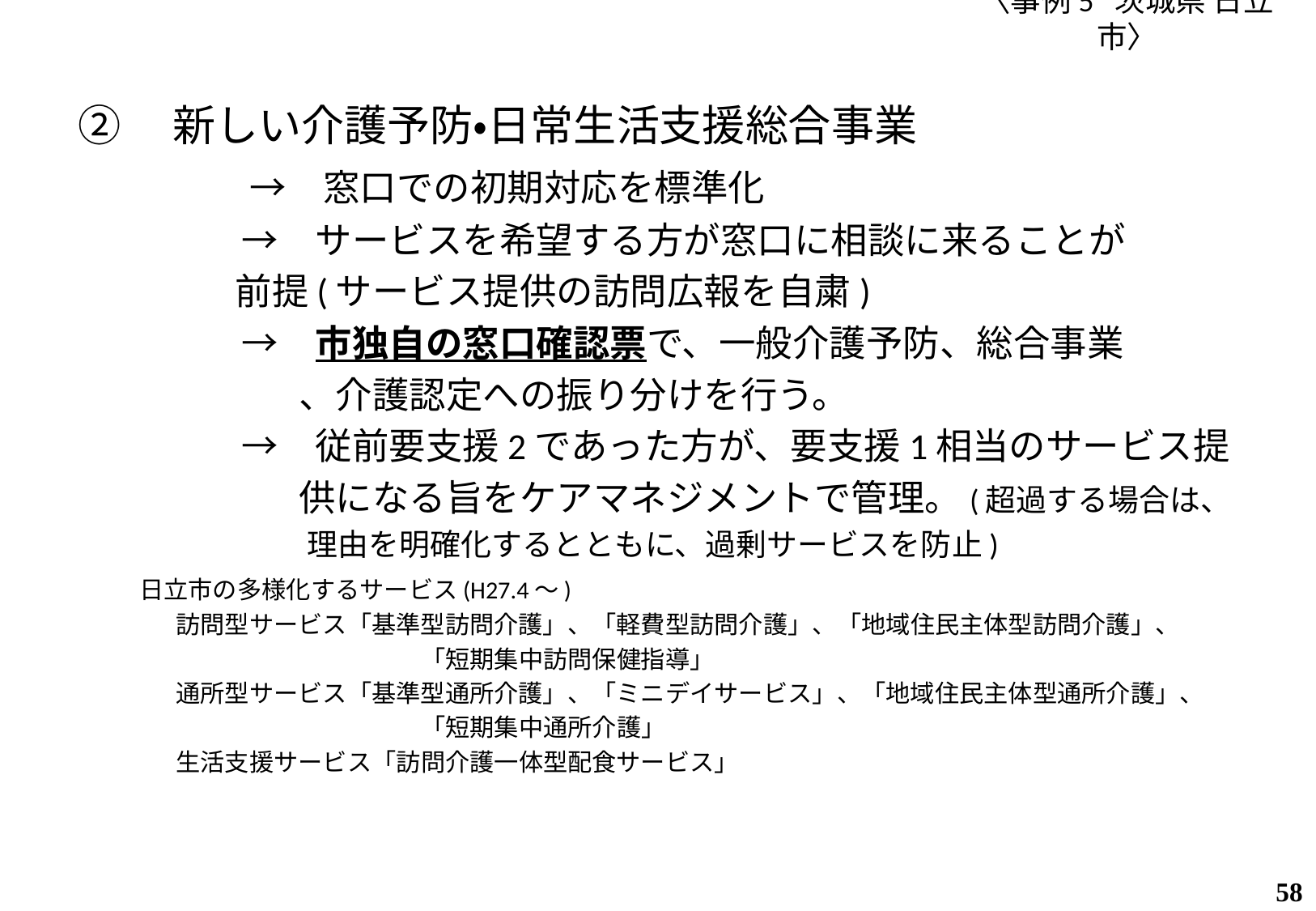

〈事例5  茨城県 日立市〉

②　新しい介護予防・日常生活支援総合事業
　　　　→　窓口での初期対応を標準化
　　　　  →　サービスを希望する方が窓口に相談に来ることが
                  前提(サービス提供の訪問広報を自粛)
　　　　  →　市独自の窓口確認票で、一般介護予防、総合事業
　　　　　　、介護認定への振り分けを行う。
　　　　  →　従前要支援2であった方が、要支援1相当のサービス提
　　　　　　供になる旨をケアマネジメントで管理。(超過する場合は、
　　　　　　　  理由を明確化するとともに、過剰サービスを防止)
　　日立市の多様化するサービス(H27.4～)
　　　　訪問型サービス「基準型訪問介護」、「軽費型訪問介護」、「地域住民主体型訪問介護」、
　　　　　　　　　　　　　　「短期集中訪問保健指導」
　　　　通所型サービス「基準型通所介護」、「ミニデイサービス」、「地域住民主体型通所介護」、
　　　　　　　　　　　　　　「短期集中通所介護」
　　　　生活支援サービス「訪問介護一体型配食サービス」

58